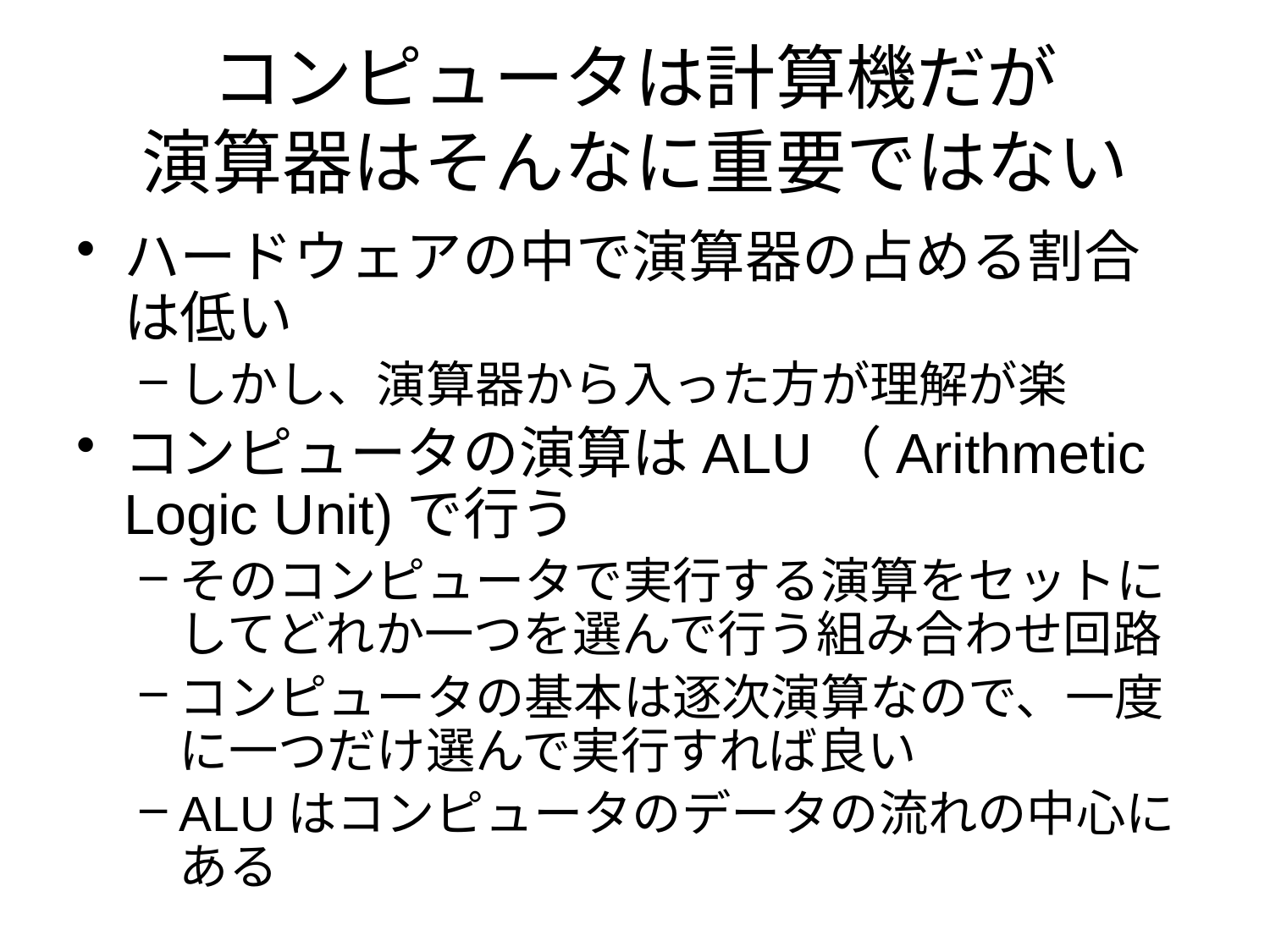

# コンピュータは計算機だが 演算器はそんなに重要ではない
ハードウェアの中で演算器の占める割合は低い
しかし、演算器から入った方が理解が楽
コンピュータの演算はALU（Arithmetic Logic Unit)で行う
そのコンピュータで実行する演算をセットにしてどれか一つを選んで行う組み合わせ回路
コンピュータの基本は逐次演算なので、一度に一つだけ選んで実行すれば良い
ALUはコンピュータのデータの流れの中心にある